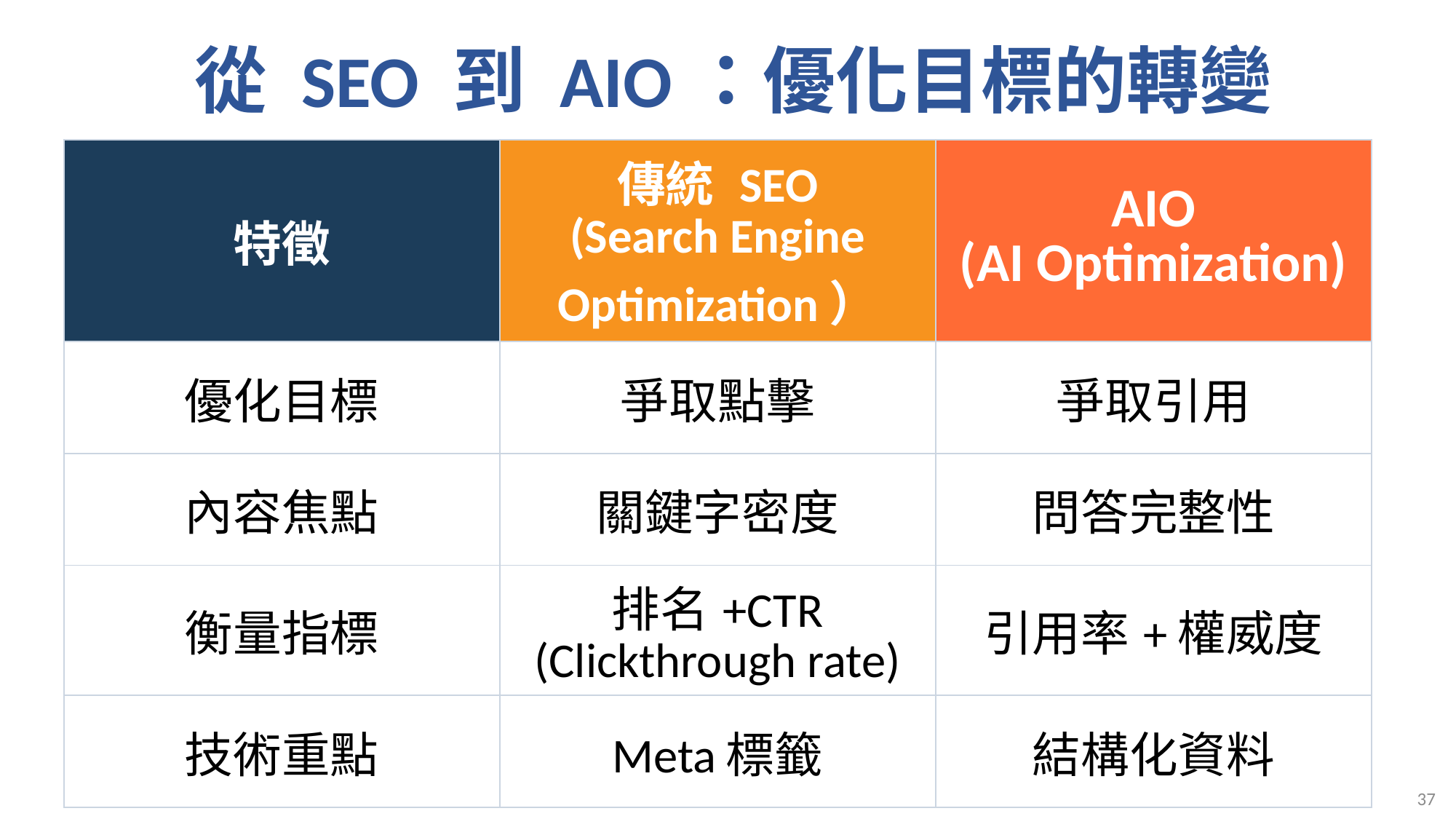

# 從 SEO 到 AIO：優化目標的轉變
| 特徵 | 傳統 SEO (Search Engine Optimization） | AIO (AI Optimization) |
| --- | --- | --- |
| 優化目標 | 爭取點擊 | 爭取引用 |
| 內容焦點 | 關鍵字密度 | 問答完整性 |
| 衡量指標 | 排名+CTR (Clickthrough rate) | 引用率+權威度 |
| 技術重點 | Meta標籤 | 結構化資料 |
37